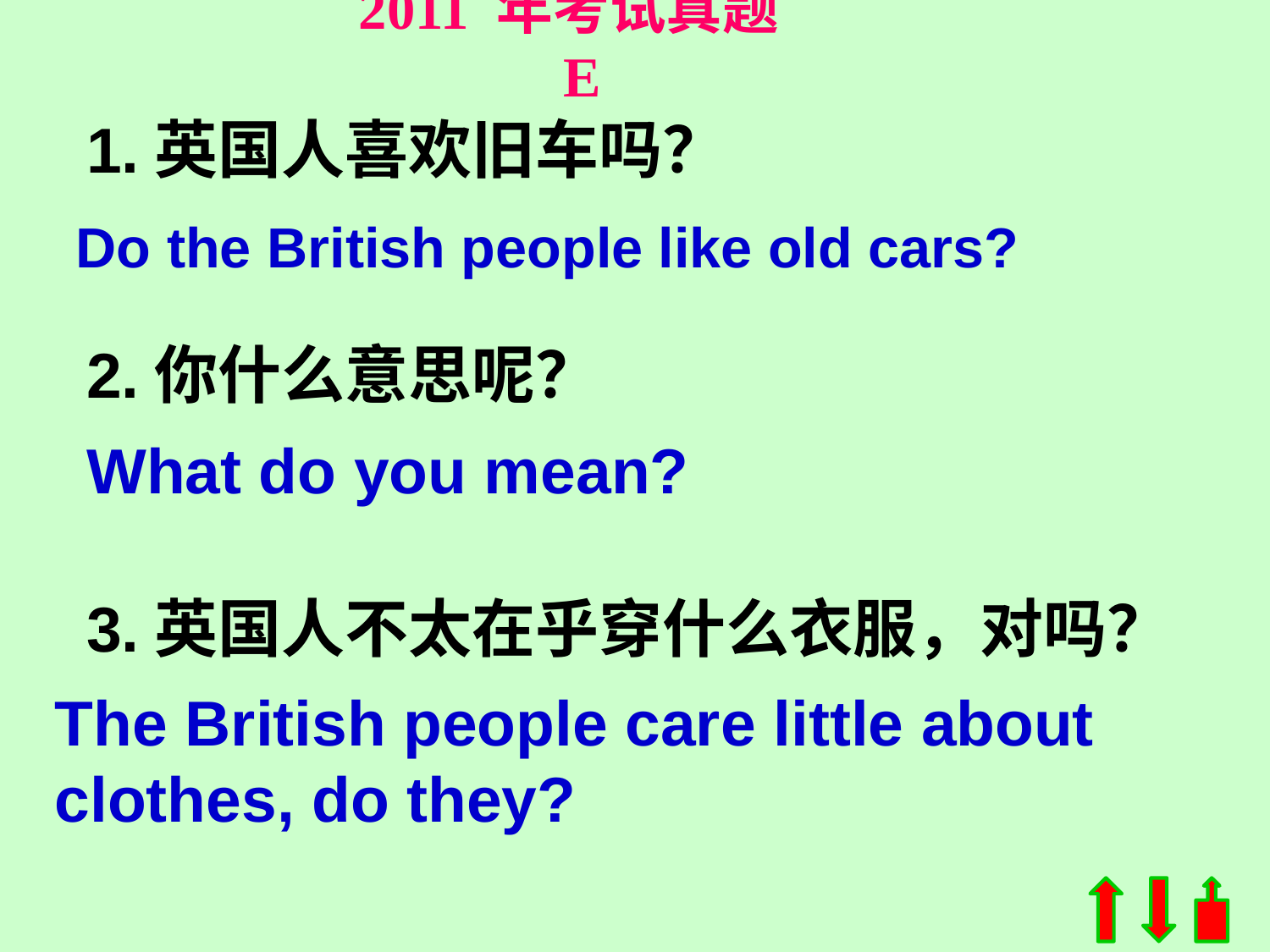

2011 年考试真题   E
1.英国人喜欢旧车吗？
Do the British people like old cars?
2.你什么意思呢？
What do you mean?
3.英国人不太在乎穿什么衣服，对吗？
The British people care little about clothes, do they?